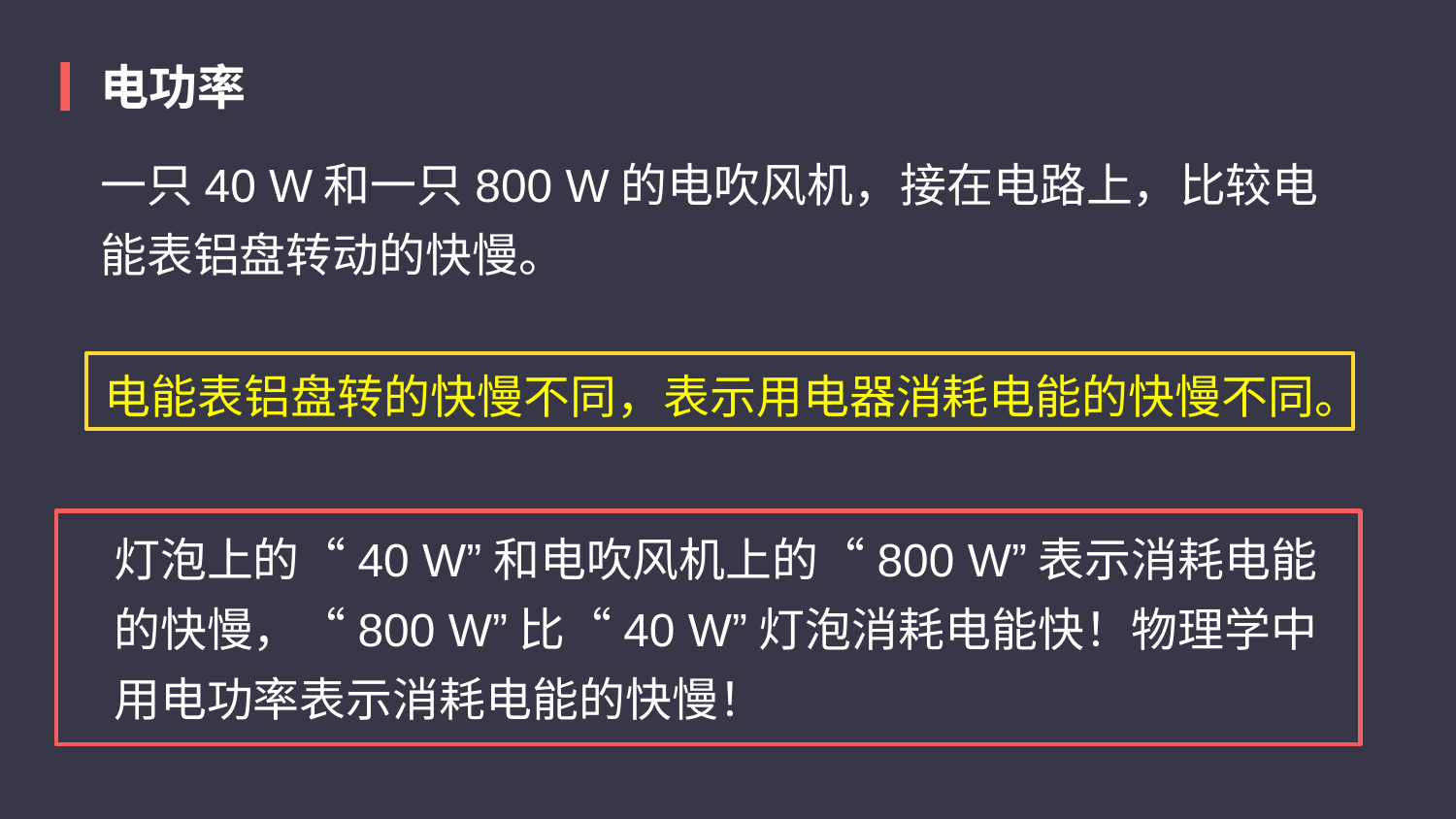

电功率

一只40 W和一只800 W的电吹风机，接在电路上，比较电能表铝盘转动的快慢。

电能表铝盘转的快慢不同，表示用电器消耗电能的快慢不同。

灯泡上的“40 W”和电吹风机上的“800 W”表示消耗电能的快慢，“800 W”比“40 W”灯泡消耗电能快！物理学中用电功率表示消耗电能的快慢！